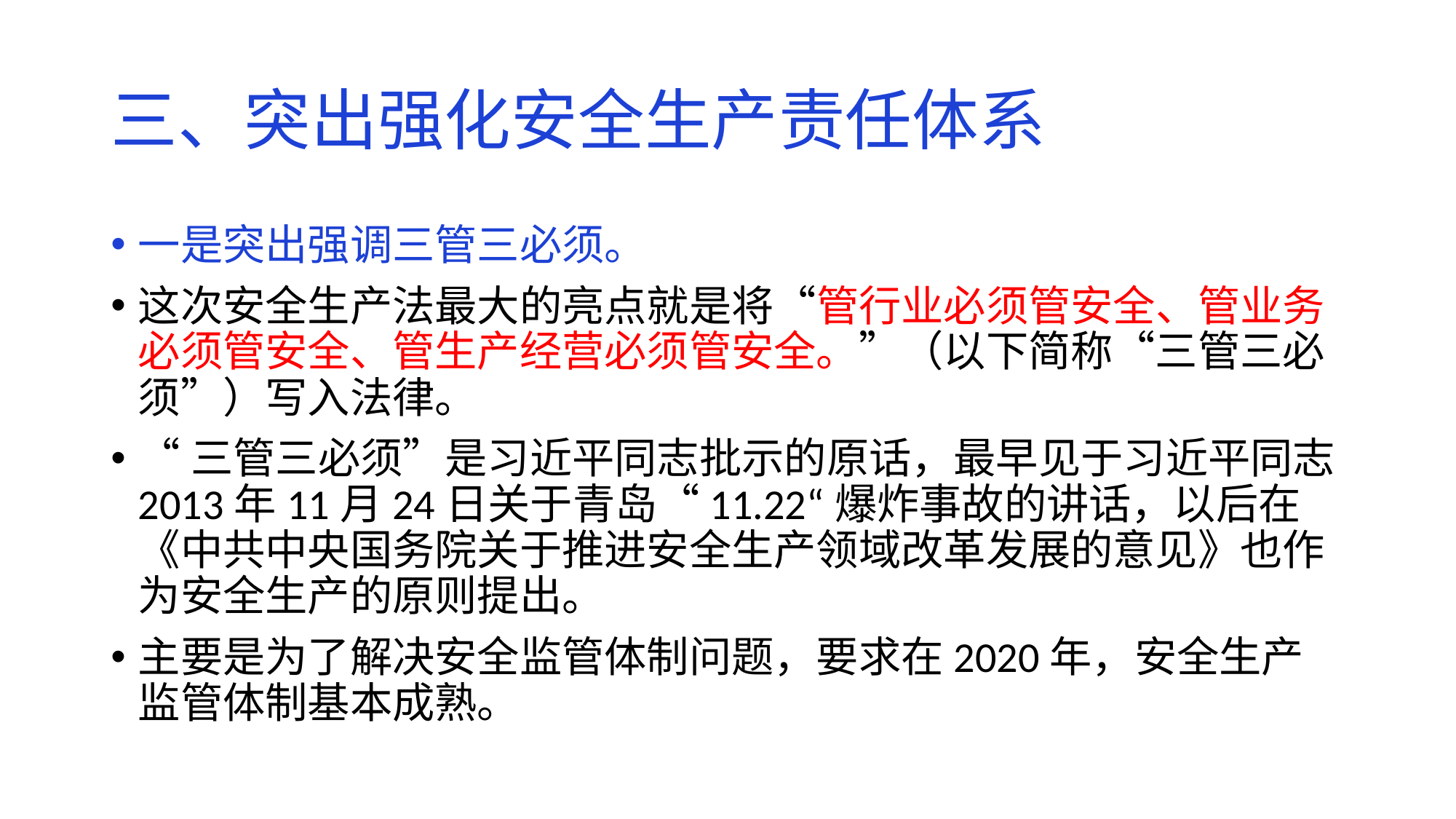

# 三、突出强化安全生产责任体系
一是突出强调三管三必须。
这次安全生产法最大的亮点就是将“管行业必须管安全、管业务必须管安全、管生产经营必须管安全。”（以下简称“三管三必须”）写入法律。
“三管三必须”是习近平同志批示的原话，最早见于习近平同志2013年11月24日关于青岛“11.22“爆炸事故的讲话，以后在《中共中央国务院关于推进安全生产领域改革发展的意见》也作为安全生产的原则提出。
主要是为了解决安全监管体制问题，要求在2020年，安全生产监管体制基本成熟。
48